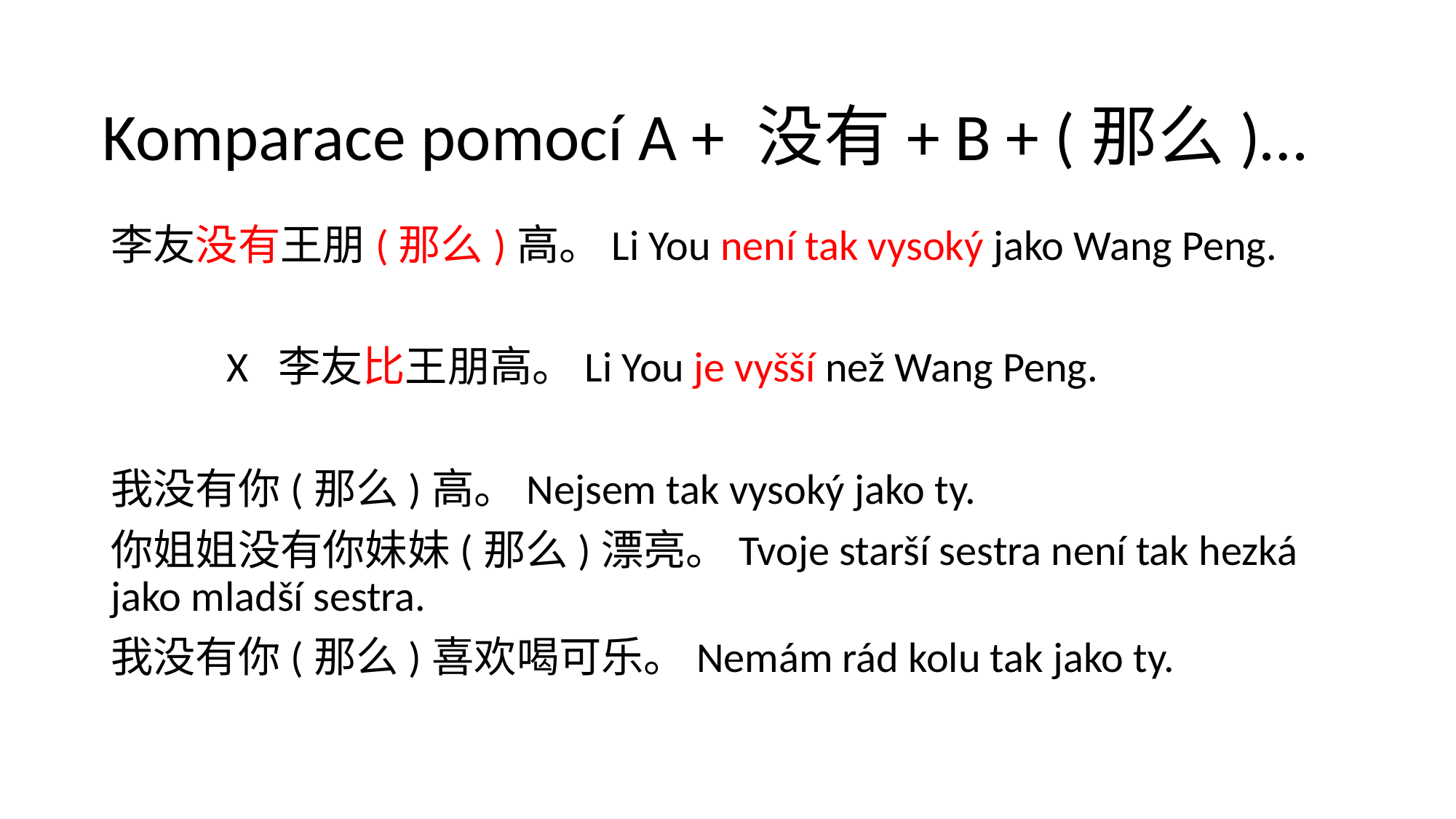

# Komparace pomocí A + 没有+ B + (那么)…
李友没有王朋(那么)高。Li You není tak vysoký jako Wang Peng.

            X  李友比王朋高。Li You je vyšší než Wang Peng.

我没有你(那么)高。Nejsem tak vysoký jako ty.
你姐姐没有你妹妹(那么)漂亮。Tvoje starší sestra není tak hezká jako mladší sestra.
我没有你(那么)喜欢喝可乐。Nemám rád kolu tak jako ty.